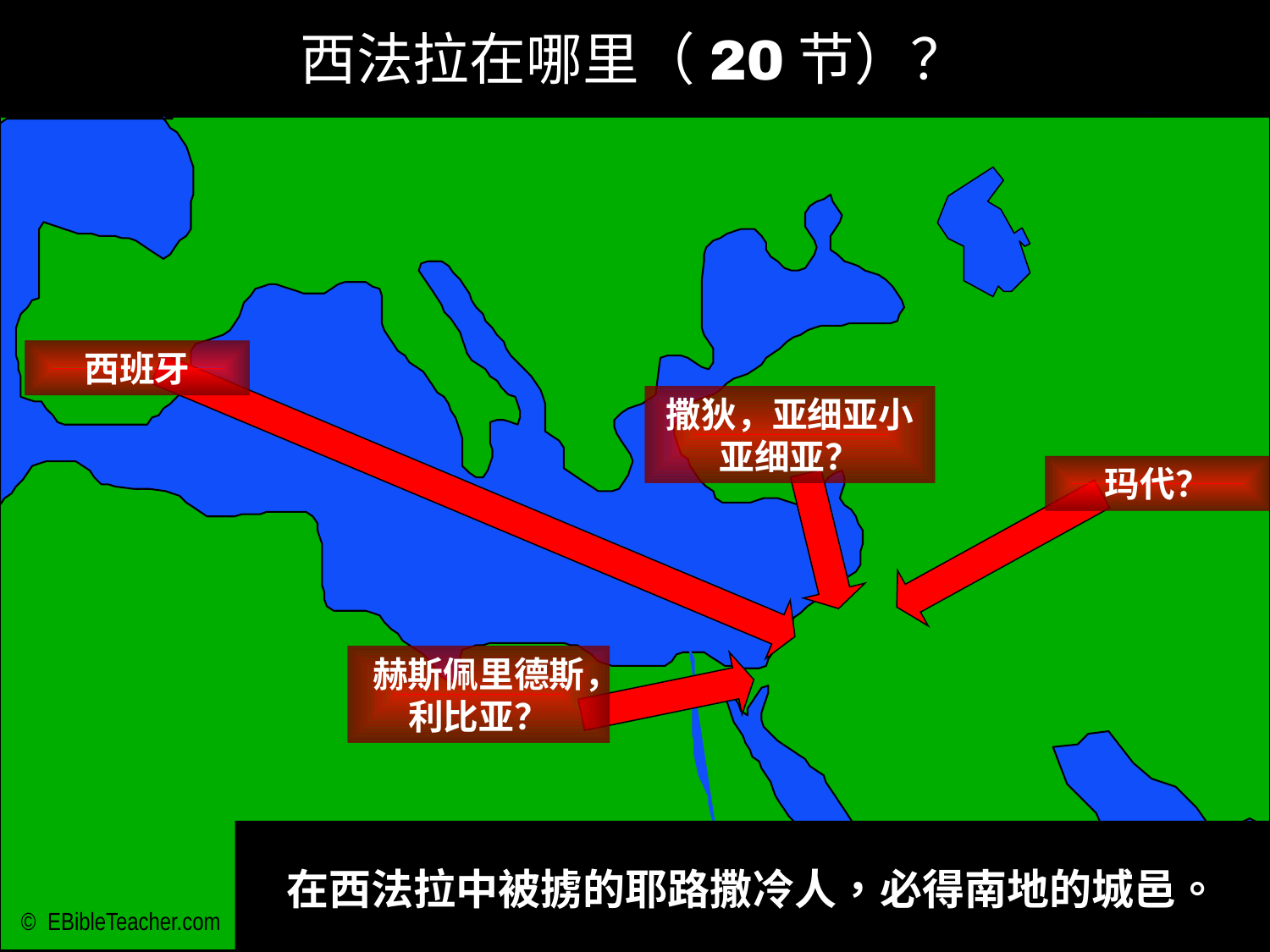

西法拉在哪里（20节）？
Bible Lands Blank Map

西班牙
撒狄，亚细亚小亚细亚？
玛代？

赫斯佩里德斯，利比亚？

在西法拉中被掳的耶路撒冷人，必得南地的城邑。
©  EBibleTeacher.com